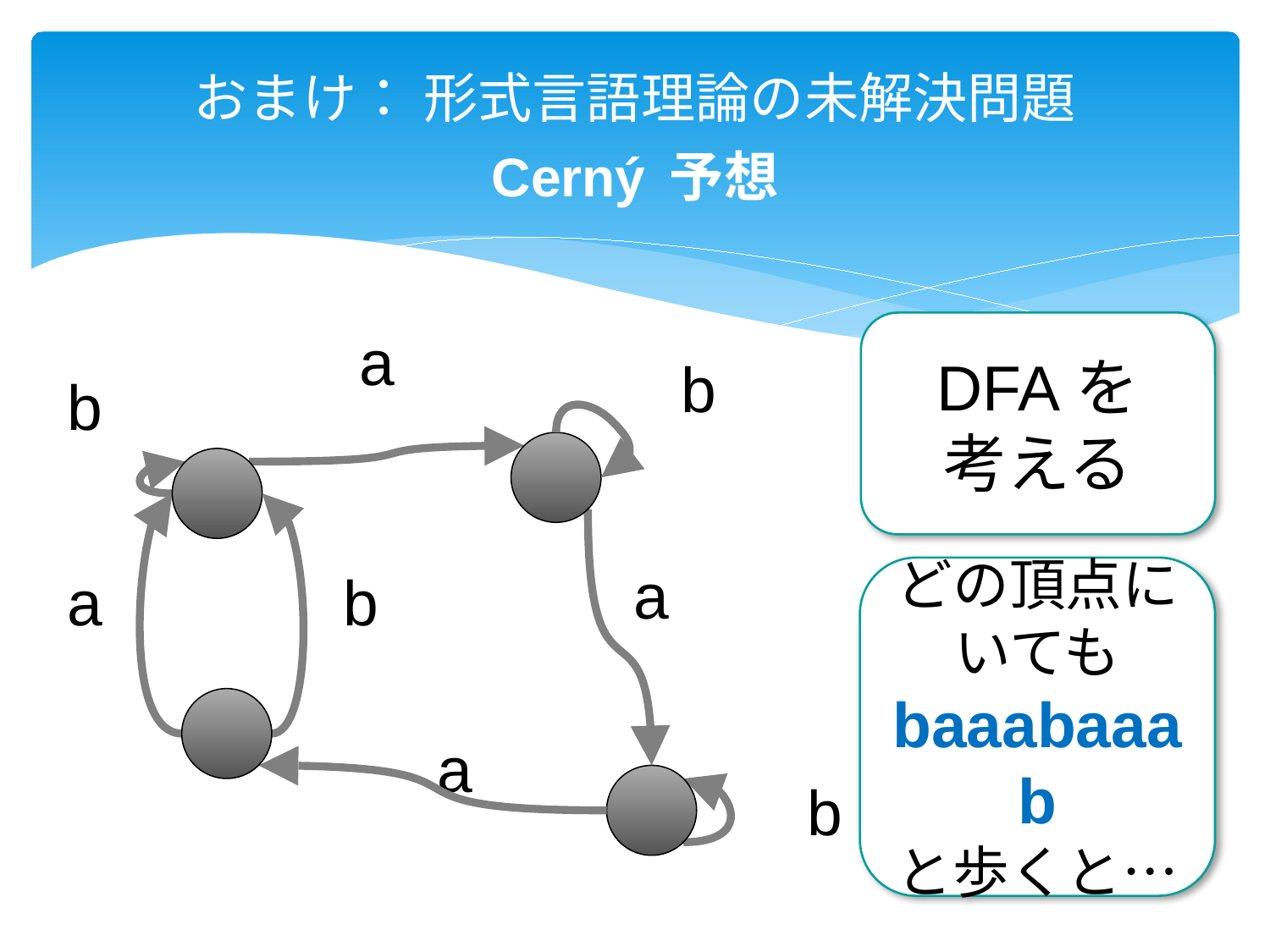

# おまけ： 形式言語理論の未解決問題 Cerný 予想
DFAを
考える
a
b
b
a

a
a
b
どの頂点に
いても
baaabaaab
と歩くと…

a

b